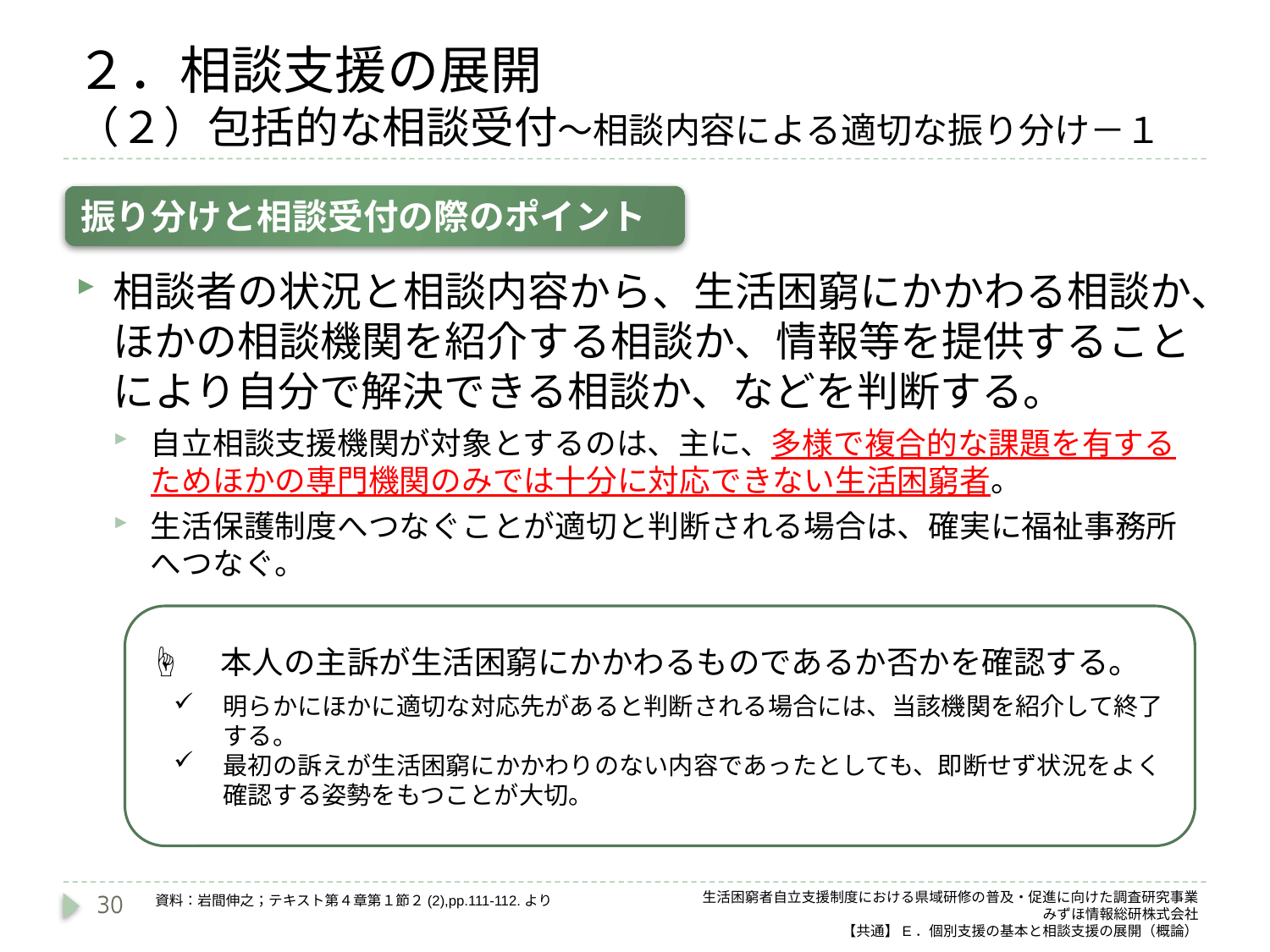

# ２．相談支援の展開 （２）包括的な相談受付～相談内容による適切な振り分け－１
振り分けと相談受付の際のポイント
相談者の状況と相談内容から、生活困窮にかかわる相談か、ほかの相談機関を紹介する相談か、情報等を提供することにより自分で解決できる相談か、などを判断する。
自立相談支援機関が対象とするのは、主に、多様で複合的な課題を有するためほかの専門機関のみでは十分に対応できない生活困窮者。
生活保護制度へつなぐことが適切と判断される場合は、確実に福祉事務所へつなぐ。
☝　本人の主訴が生活困窮にかかわるものであるか否かを確認する。
明らかにほかに適切な対応先があると判断される場合には、当該機関を紹介して終了する。
最初の訴えが生活困窮にかかわりのない内容であったとしても、即断せず状況をよく確認する姿勢をもつことが大切。
30
生活困窮者自立支援制度における県域研修の普及・促進に向けた調査研究事業
みずほ情報総研株式会社
【共通】E．個別支援の基本と相談支援の展開（概論）

資料：岩間伸之；テキスト第４章第１節２(2),pp.111-112.より